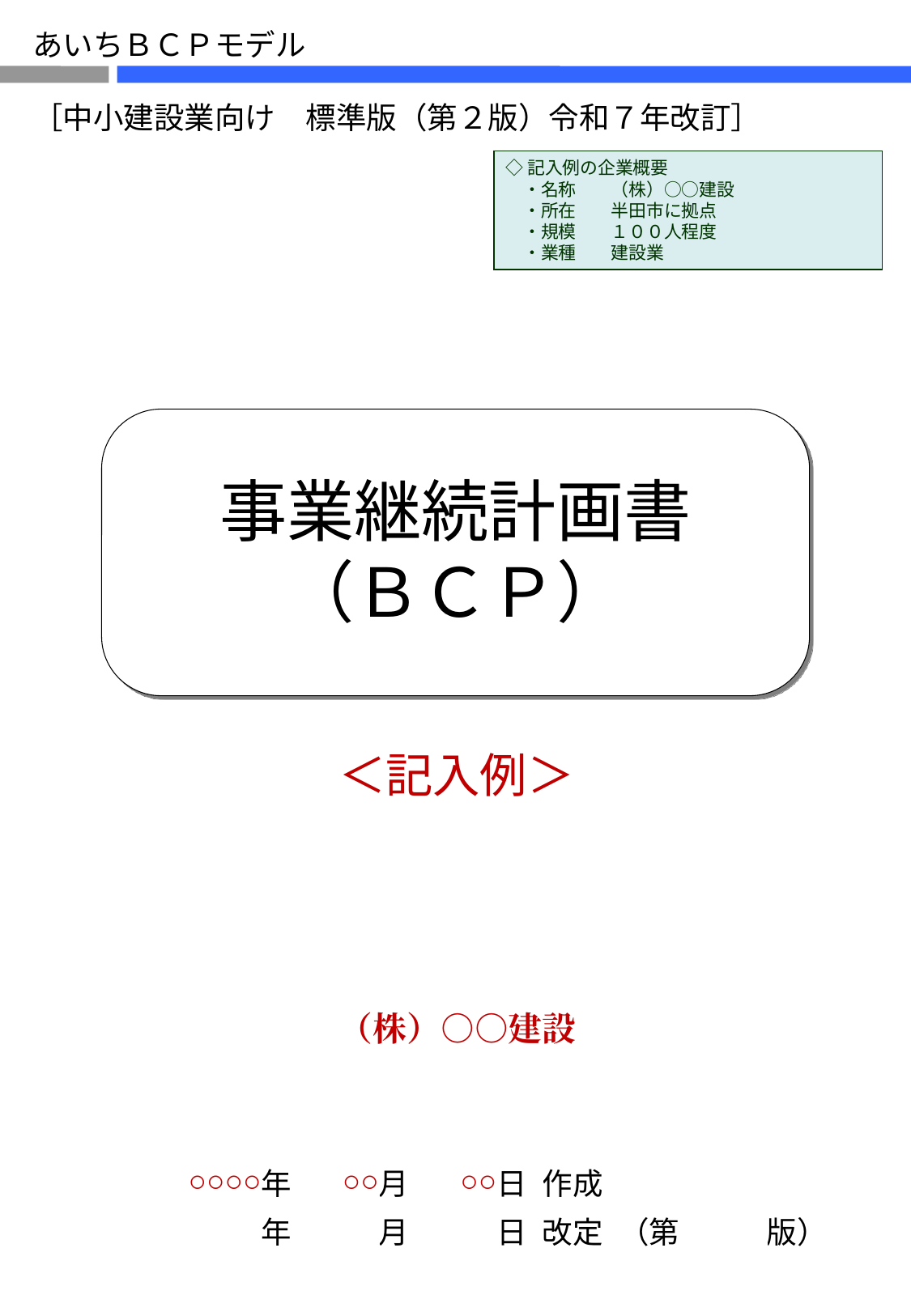

あいちＢＣＰモデル

［中小建設業向け　標準版（第２版）令和７年改訂］
◇記入例の企業概要
　・名称　　（株）○○建設
　・所在　　半田市に拠点
　・規模　　１００人程度
　・業種　　建設業
# 事業継続計画書 （ＢＣＰ）

＜記入例＞
（株）○○建設
| ○○○○ | 年 | ○○ | 月 | ○○ | 日 | 作成 |  |  |  |
| --- | --- | --- | --- | --- | --- | --- | --- | --- | --- |
|  | 年 |  | 月 |  | 日 | 改定 | （第 |  | 版） |